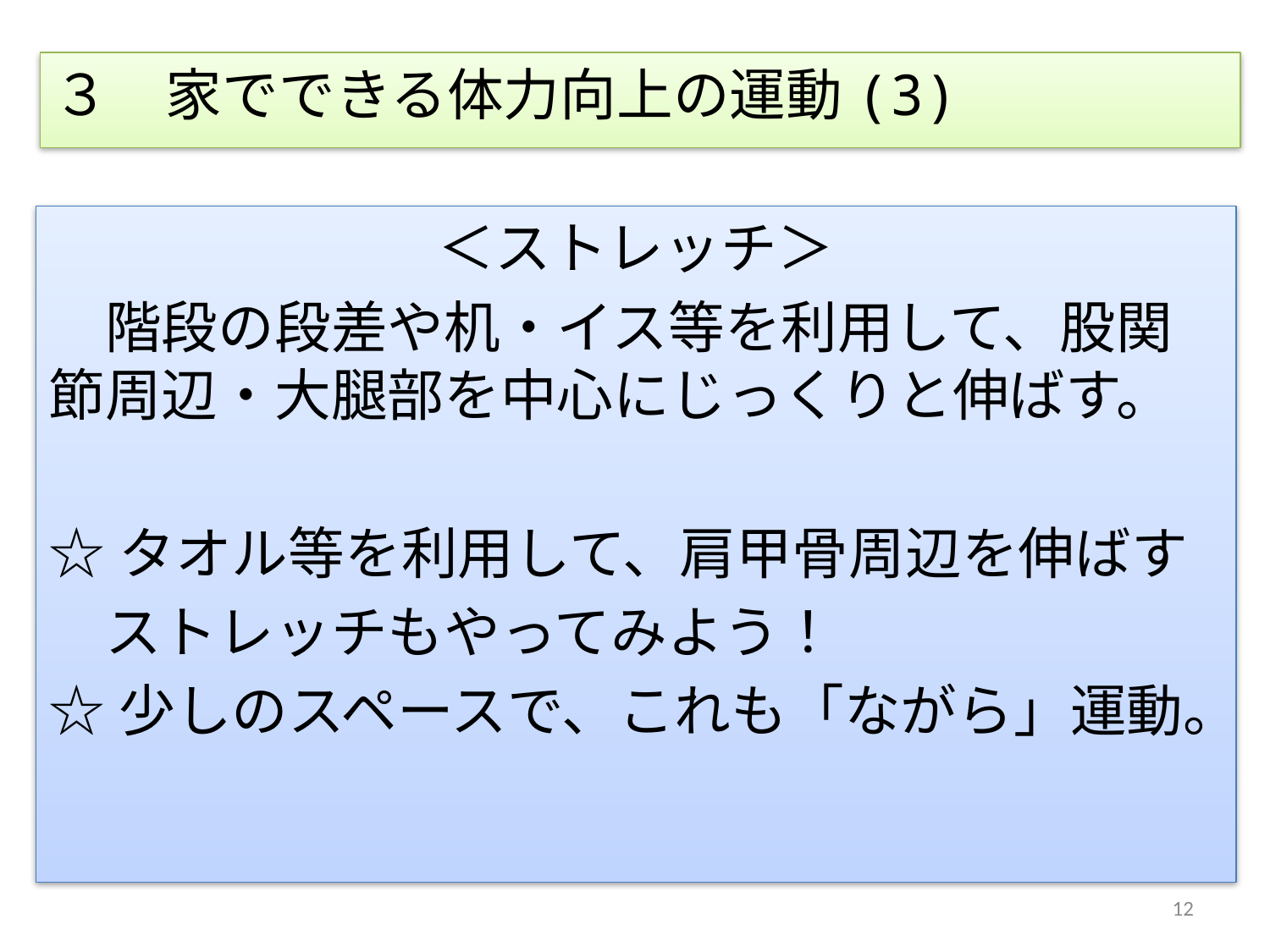

３　家でできる体力向上の運動(3)
＜ストレッチ＞
　階段の段差や机・イス等を利用して、股関節周辺・大腿部を中心にじっくりと伸ばす。

☆タオル等を利用して、肩甲骨周辺を伸ばす
　ストレッチもやってみよう！
☆少しのスペースで、これも「ながら」運動。

12